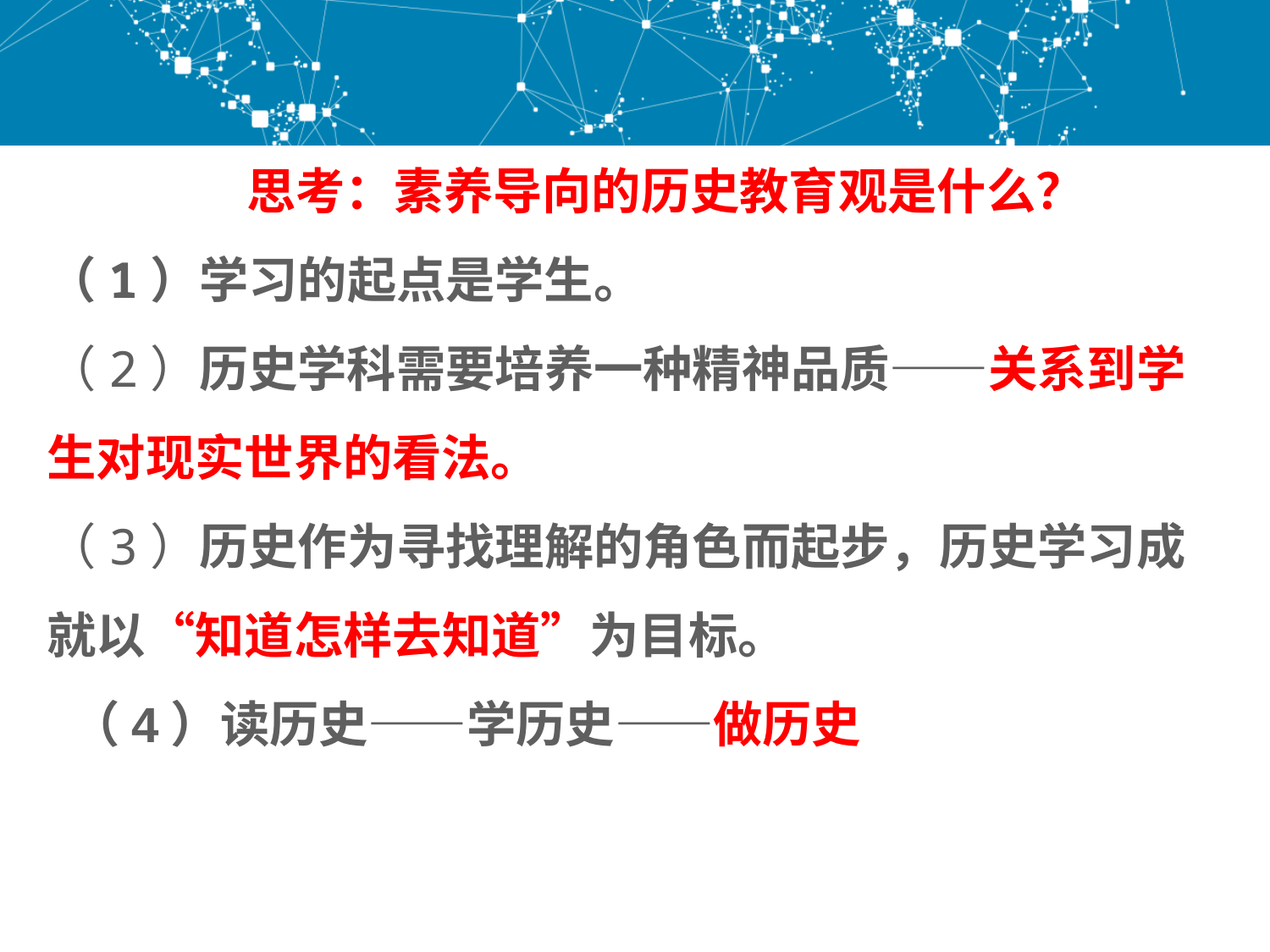

#
                 思考：素养导向的历史教育观是什么？
（1）学习的起点是学生。
（2）历史学科需要培养一种精神品质——关系到学生对现实世界的看法。
（3）历史作为寻找理解的角色而起步，历史学习成就以“知道怎样去知道”为目标。
 （4）读历史——学历史——做历史